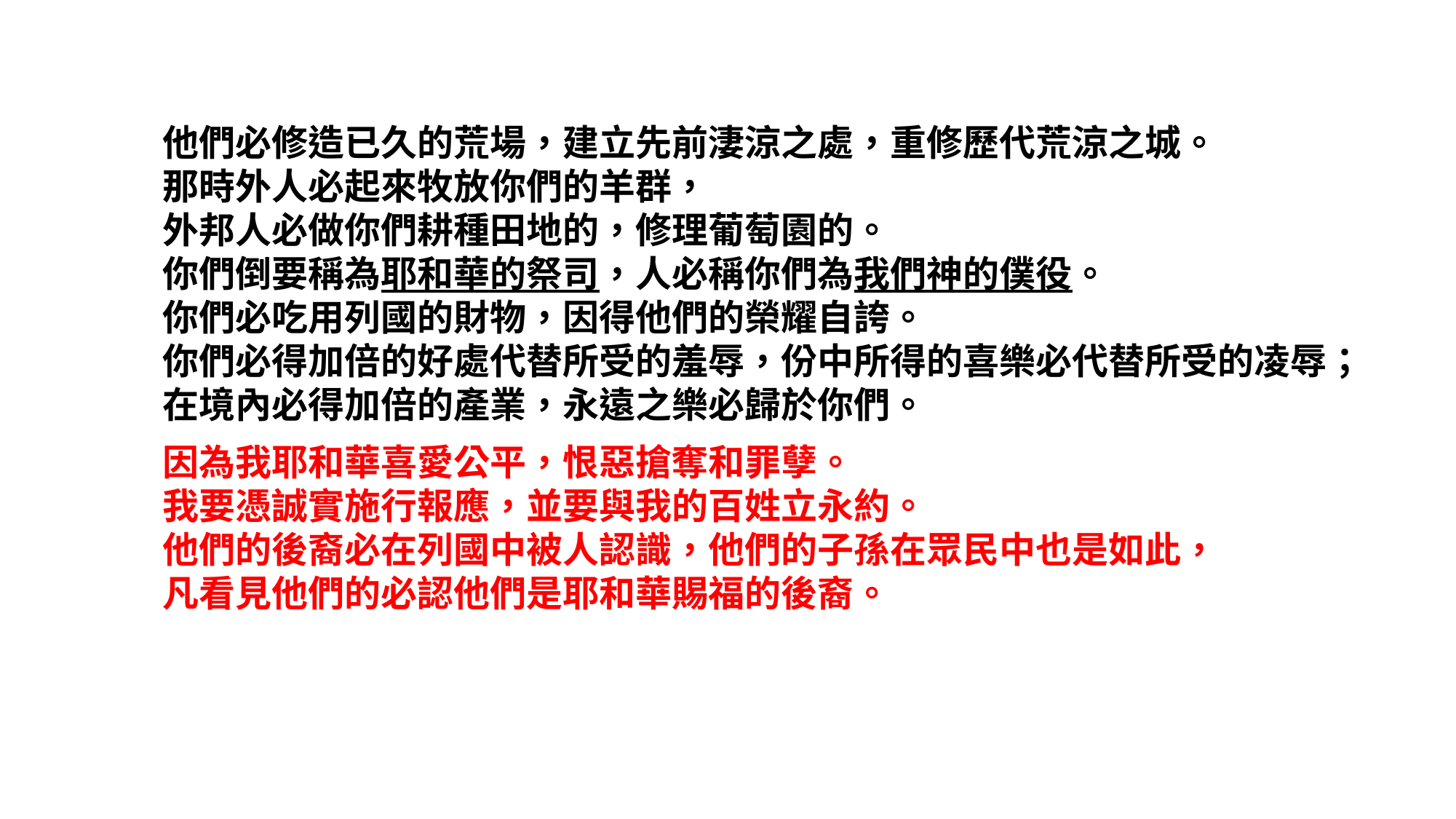

他們必修造已久的荒場，建立先前淒涼之處，重修歷代荒涼之城。
那時外人必起來牧放你們的羊群，
外邦人必做你們耕種田地的，修理葡萄園的。
你們倒要稱為耶和華的祭司，人必稱你們為我們神的僕役。
你們必吃用列國的財物，因得他們的榮耀自誇。
你們必得加倍的好處代替所受的羞辱，份中所得的喜樂必代替所受的凌辱；
在境內必得加倍的產業，永遠之樂必歸於你們。

因為我耶和華喜愛公平，恨惡搶奪和罪孽。
我要憑誠實施行報應，並要與我的百姓立永約。
他們的後裔必在列國中被人認識，他們的子孫在眾民中也是如此，
凡看見他們的必認他們是耶和華賜福的後裔。